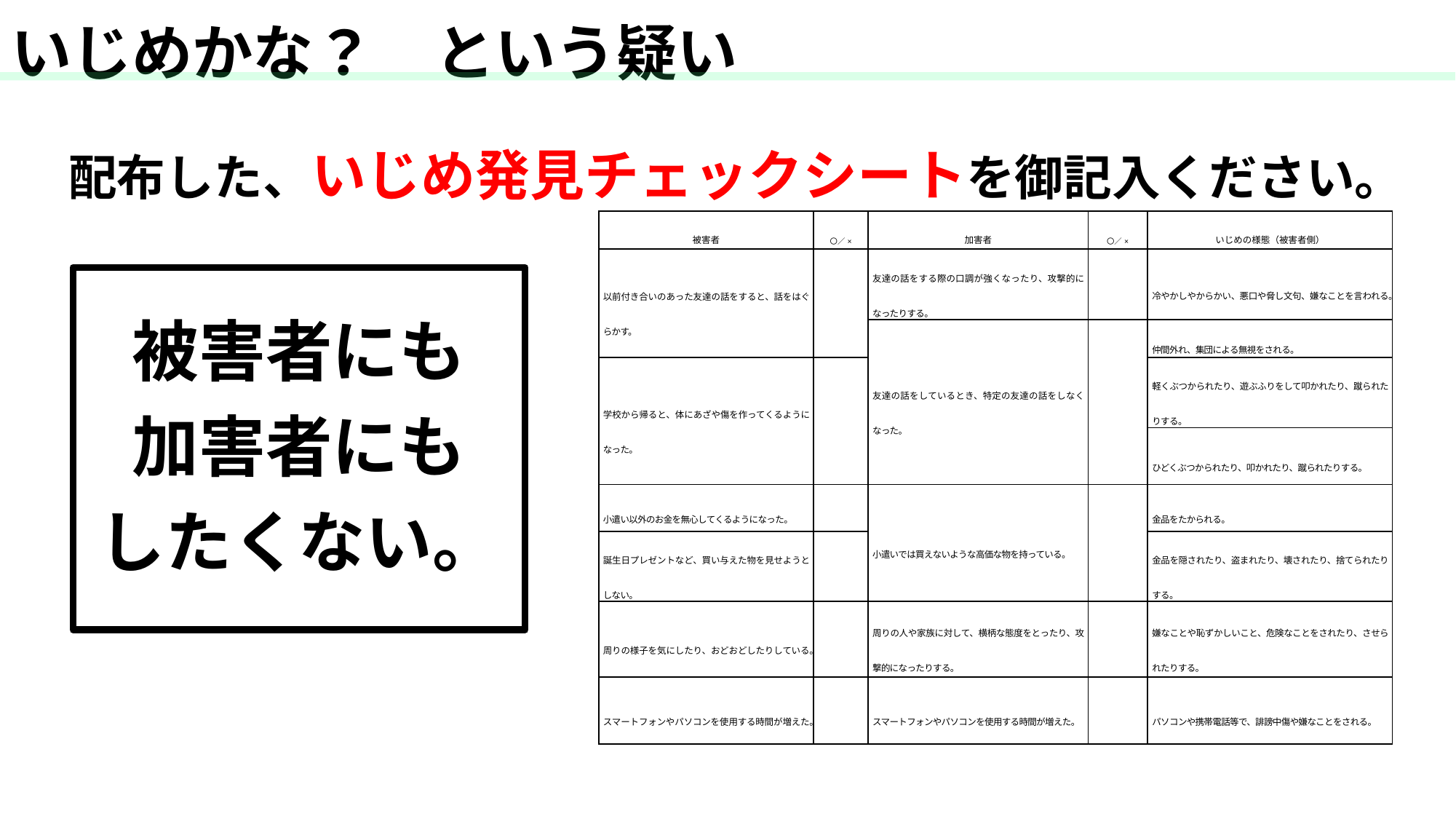

いじめかな？　という疑い

配布した、いじめ発見チェックシートを御記入ください。
| 被害者 | 〇／× | 加害者 | 〇／× | いじめの様態（被害者側） |
| --- | --- | --- | --- | --- |
| 以前付き合いのあった友達の話をすると、話をはぐらかす。 |  | 友達の話をする際の口調が強くなったり、攻撃的になったりする。 |  | 冷やかしやからかい、悪口や脅し文句、嫌なことを言われる。 |
|  |  | 友達の話をしているとき、特定の友達の話をしなくなった。 |  | 仲間外れ、集団による無視をされる。 |
| 学校から帰ると、体にあざや傷を作ってくるようになった。 |  |  |  | 軽くぶつかられたり、遊ぶふりをして叩かれたり、蹴られたりする。 |
|  |  |  |  | ひどくぶつかられたり、叩かれたり、蹴られたりする。 |
| 小遣い以外のお金を無心してくるようになった。 |  | 小遣いでは買えないような高価な物を持っている。 |  | 金品をたかられる。 |
| 誕生日プレゼントなど、買い与えた物を見せようとしない。 |  |  |  | 金品を隠されたり、盗まれたり、壊されたり、捨てられたりする。 |
| 周りの様子を気にしたり、おどおどしたりしている。 |  | 周りの人や家族に対して、横柄な態度をとったり、攻撃的になったりする。 |  | 嫌なことや恥ずかしいこと、危険なことをされたり、させられたりする。 |
| スマートフォンやパソコンを使用する時間が増えた。 |  | スマートフォンやパソコンを使用する時間が増えた。 |  | パソコンや携帯電話等で、誹謗中傷や嫌なことをされる。 |

被害者にも
加害者にも
したくない。